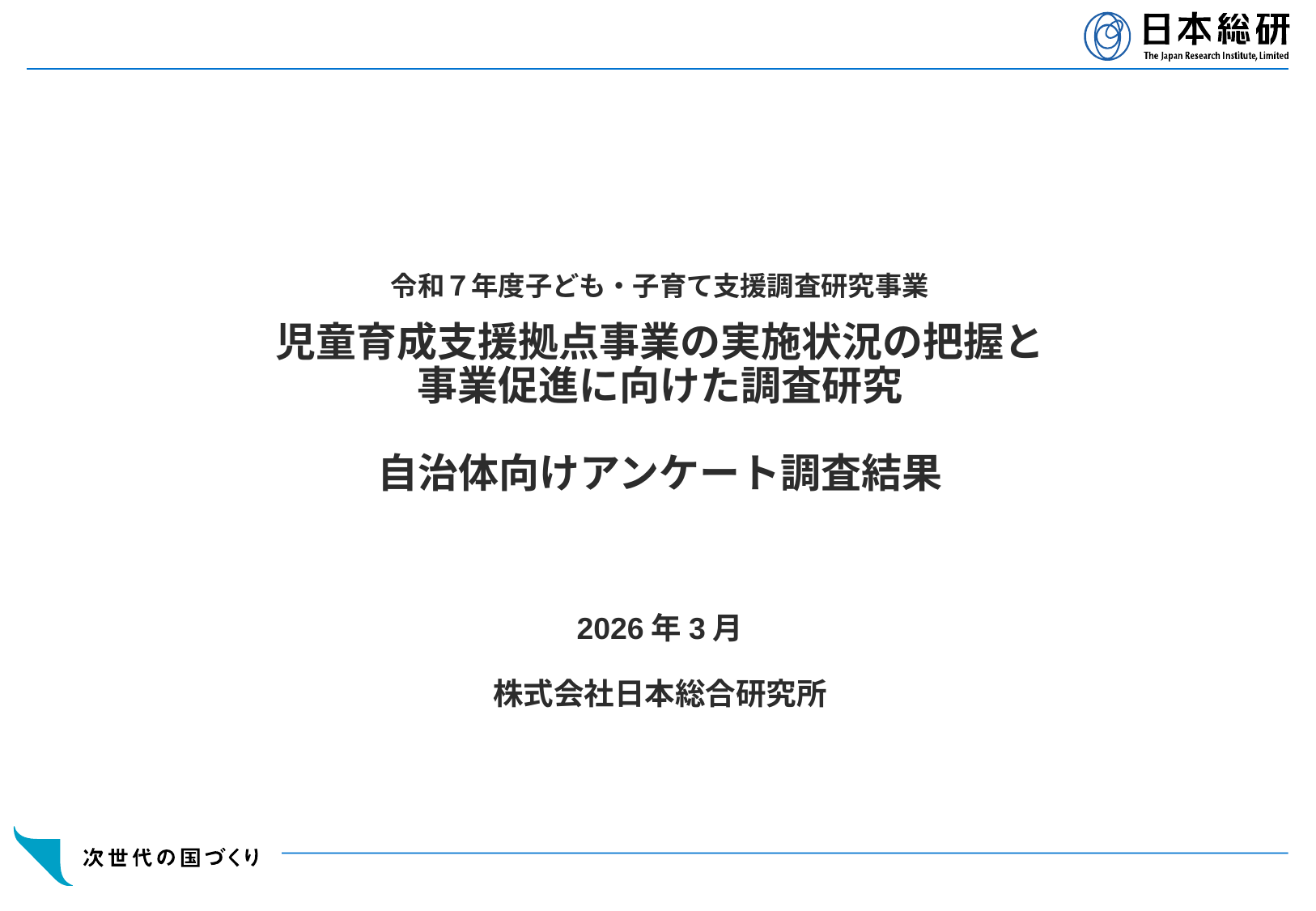

# 令和７年度子ども・子育て支援調査研究事業 あ 児童育成支援拠点事業の実施状況の把握と 事業促進に向けた調査研究 自治体向けアンケート調査結果
2026年3月

株式会社日本総合研究所